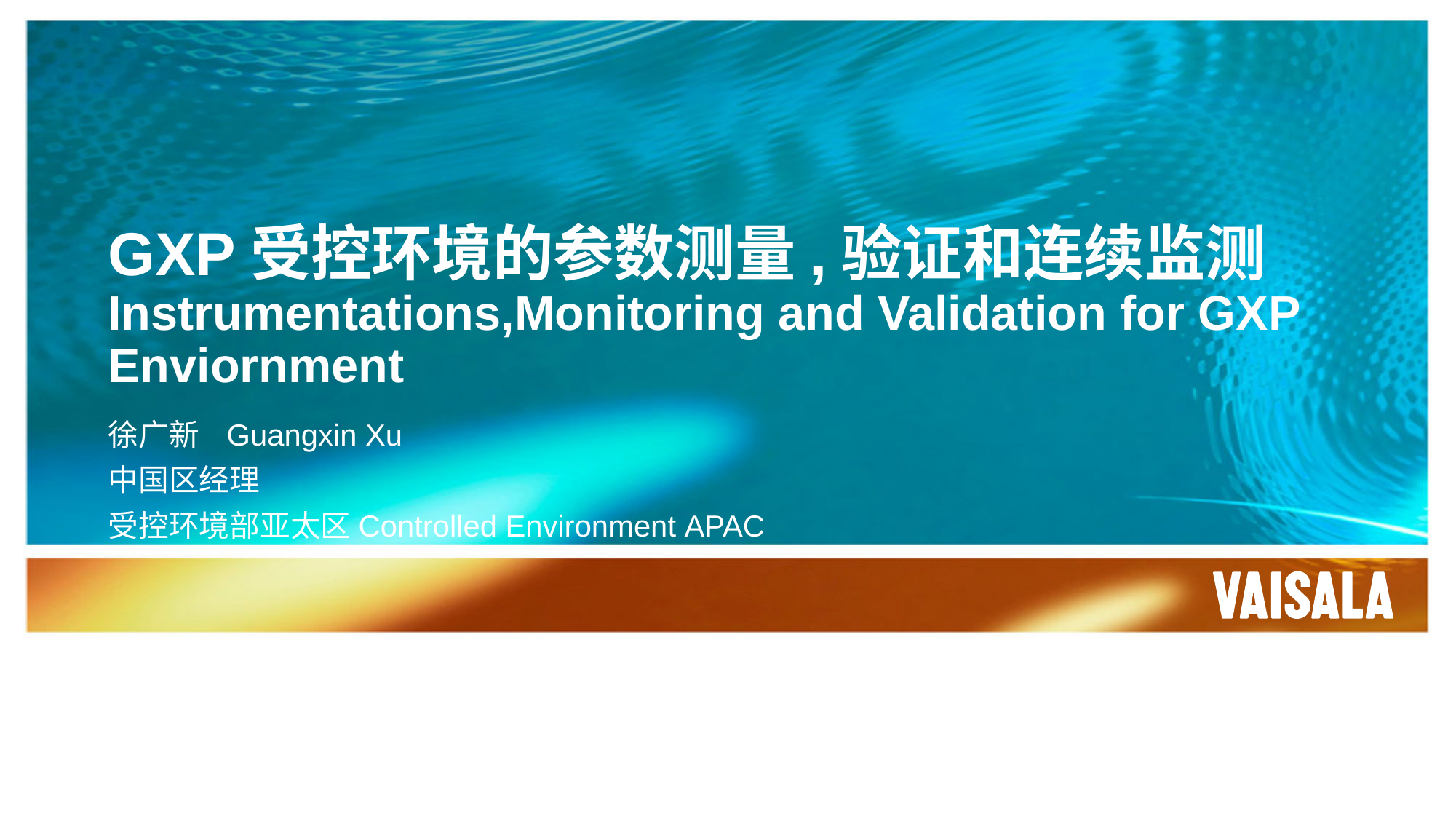

# GXP受控环境的参数测量,验证和连续监测 Instrumentations,Monitoring and Validation for GXP Enviornment
徐广新   Guangxin Xu
中国区经理
受控环境部亚太区Controlled Environment APAC